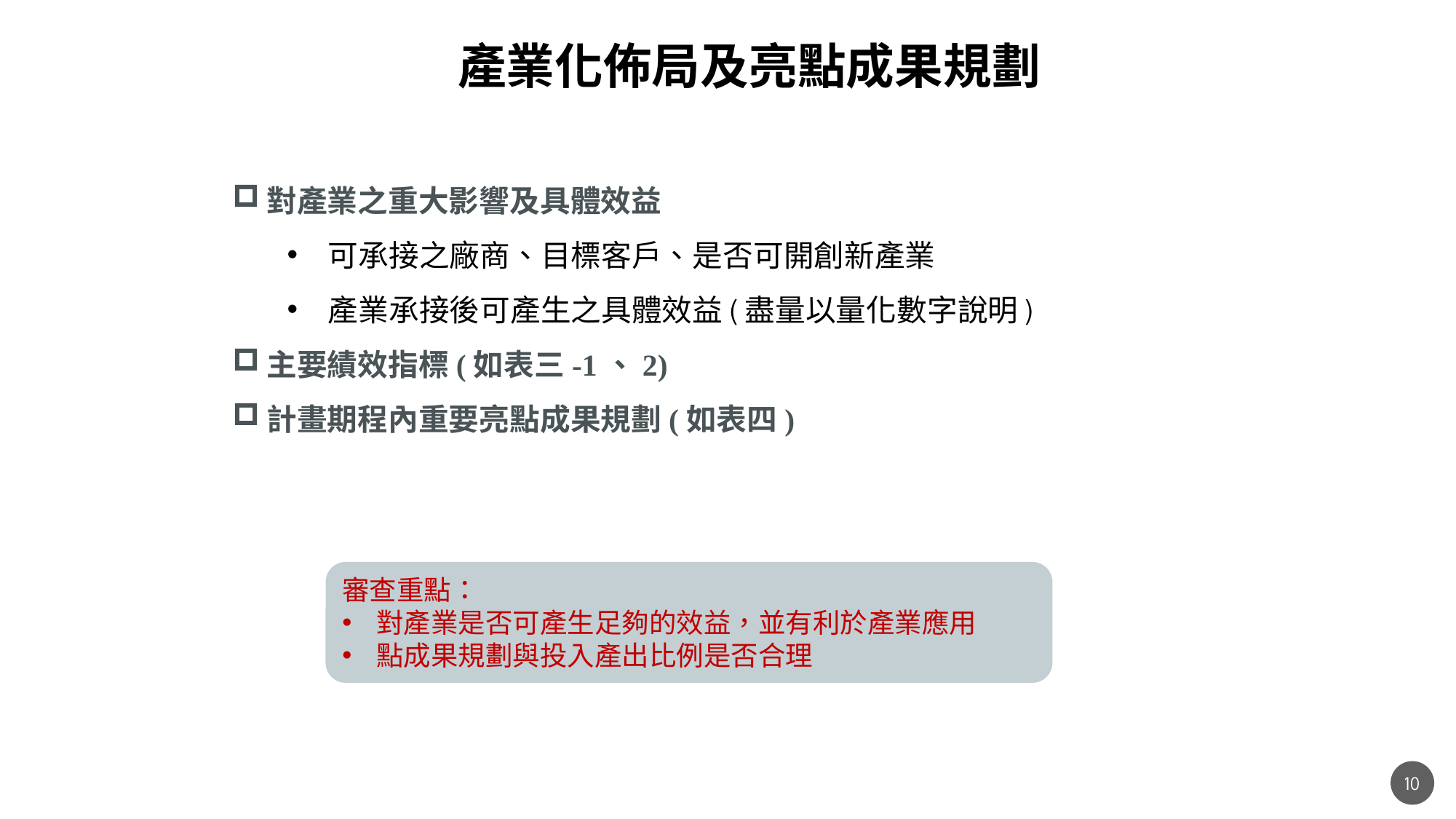

產業化佈局及亮點成果規劃
對產業之重大影響及具體效益
可承接之廠商、目標客戶、是否可開創新產業
產業承接後可產生之具體效益(盡量以量化數字說明)
主要績效指標(如表三-1、2)
計畫期程內重要亮點成果規劃(如表四)
審查重點：
對產業是否可產生足夠的效益，並有利於產業應用
點成果規劃與投入產出比例是否合理
10